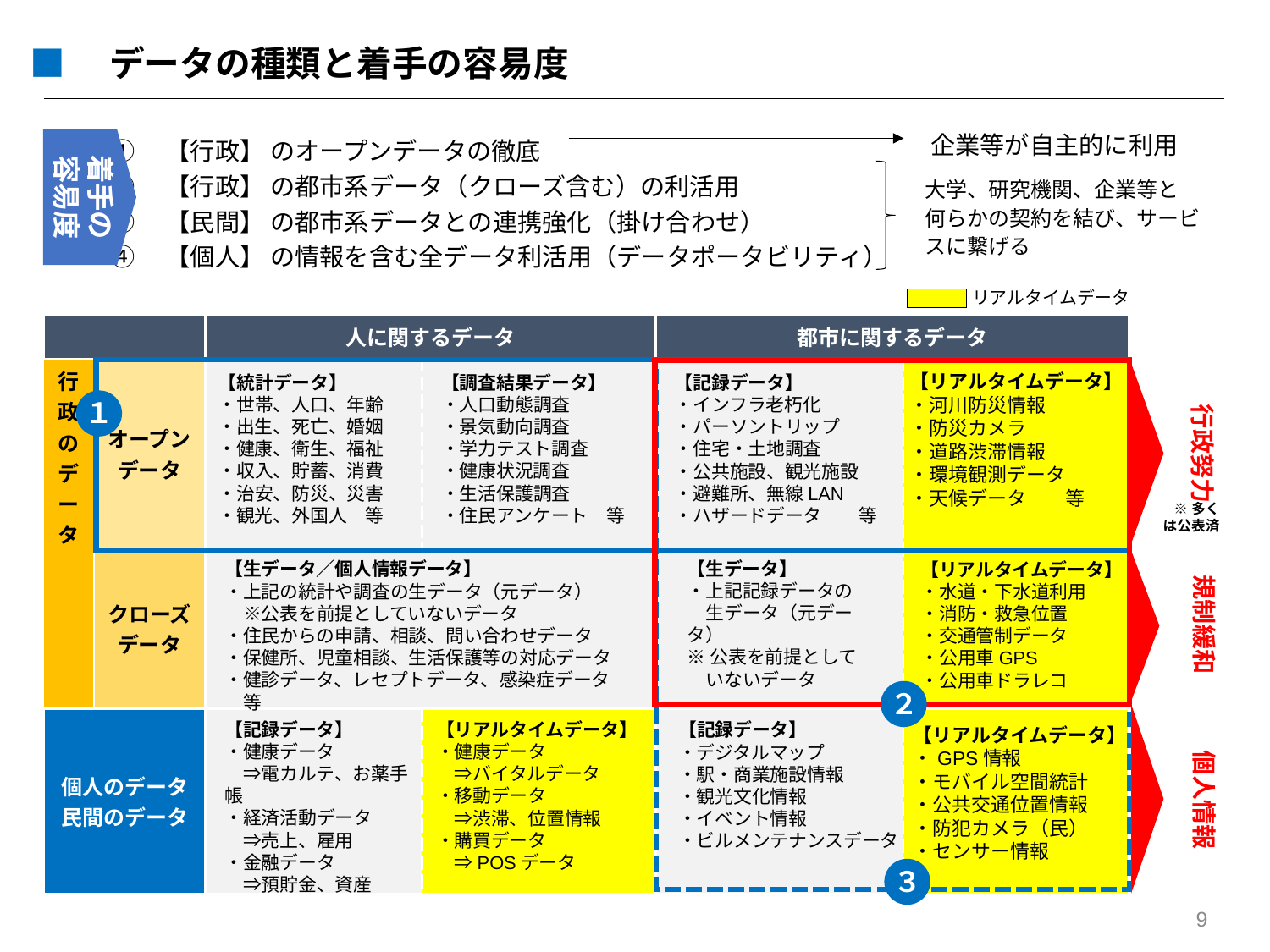

■　データの種類と着手の容易度
企業等が自主的に利用
①　【行政】 のオープンデータの徹底
②　【行政】 の都市系データ（クローズ含む）の利活用
③　【民間】 の都市系データとの連携強化（掛け合わせ）
④　【個人】 の情報を含む全データ利活用（データポータビリティ）
着手の
容易度

大学、研究機関、企業等と
何らかの契約を結び、サービスに繋げる
リアルタイムデータ

|  |  | 人に関するデータ |  | 都市に関するデータ |  |
| --- | --- | --- | --- | --- | --- |
| 行政のデータ | オープン データ |  |  |  |  |
|  | クローズ データ |  |  |  |  |
| 個人のデータ民間のデータ |  |  |  |  |  |

【リアルタイムデータ】
・河川防災情報
・防災カメラ
・道路渋滞情報
・環境観測データ
・天候データ　　等
【統計データ】
・世帯、人口、年齢
・出生、死亡、婚姻
・健康、衛生、福祉
・収入、貯蓄、消費
・治安、防災、災害
・観光、外国人　等
【調査結果データ】
・人口動態調査
・景気動向調査
・学力テスト調査
・健康状況調査
・生活保護調査
・住民アンケート　等
【記録データ】
・インフラ老朽化
・パーソントリップ
・住宅・土地調査
・公共施設、観光施設
・避難所、無線LAN
・ハザードデータ　　等
１

行政努力

※多くは公表済
【生データ】
・上記記録データの
　生データ（元データ）
※公表を前提として
　いないデータ
【生データ／個人情報データ】
・上記の統計や調査の生データ（元データ）
　※公表を前提としていないデータ
・住民からの申請、相談、問い合わせデータ
・保健所、児童相談、生活保護等の対応データ
・健診データ、レセプトデータ、感染症データ　等
【リアルタイムデータ】
・水道・下水道利用
・消防・救急位置
・交通管制データ
・公用車GPS
・公用車ドラレコ
規制緩和

２

【記録データ】
・健康データ
　⇒電カルテ、お薬手帳
・経済活動データ
　⇒売上、雇用
・金融データ
　⇒預貯金、資産
【リアルタイムデータ】
・健康データ
　⇒バイタルデータ
・移動データ
　⇒渋滞、位置情報
・購買データ
　⇒POSデータ
【記録データ】
・デジタルマップ
・駅・商業施設情報
・観光文化情報
・イベント情報
・ビルメンテナンスデータ
【リアルタイムデータ】
・GPS情報
・モバイル空間統計
・公共交通位置情報
・防犯カメラ（民）
・センサー情報
個人情報

３

9